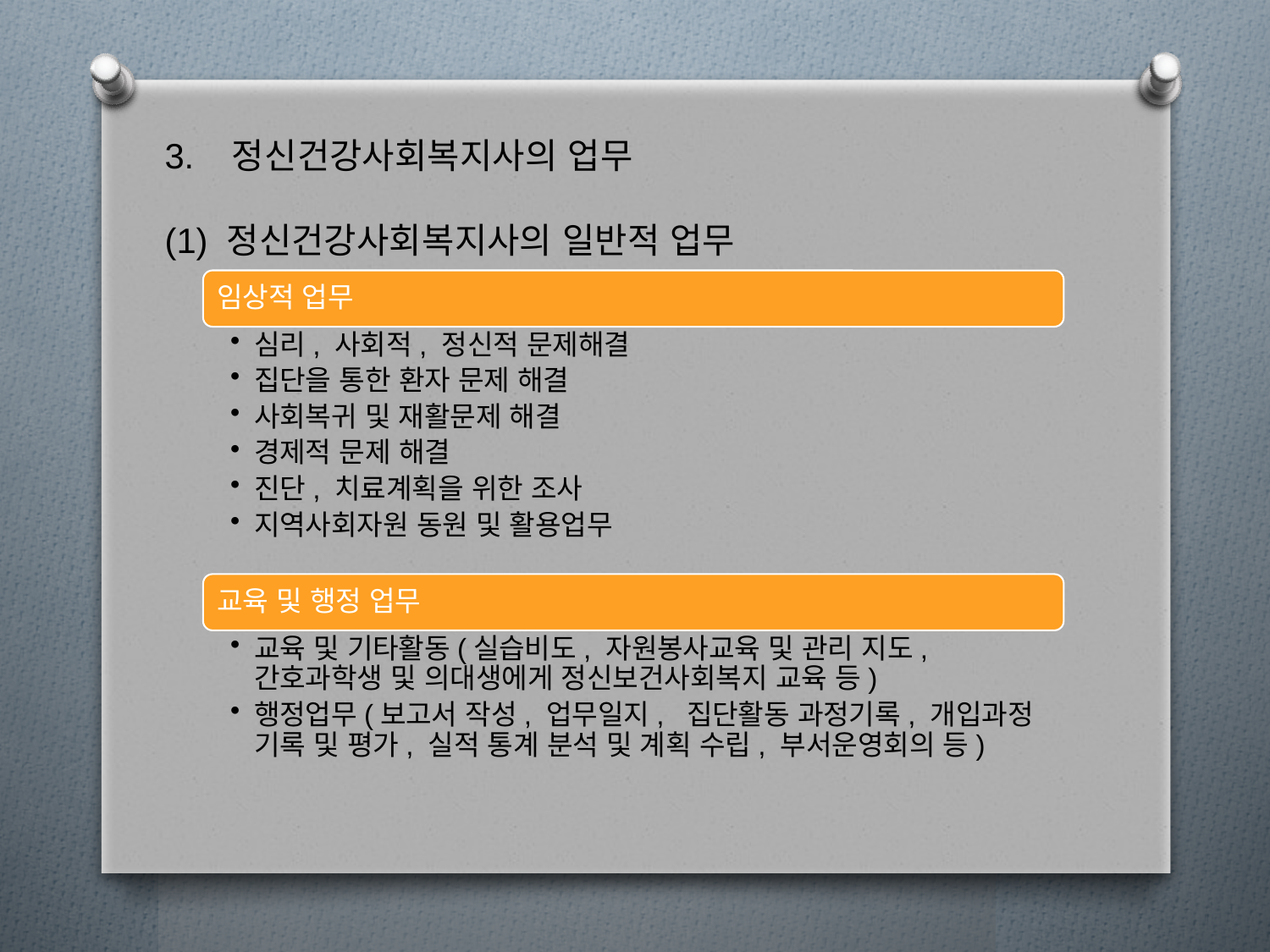

# 3.   정신건강사회복지사의 업무 (1) 정신건강사회복지사의 일반적 업무
임상적 업무
심리, 사회적, 정신적 문제해결
집단을 통한 환자 문제 해결
사회복귀 및 재활문제 해결
경제적 문제 해결
진단, 치료계획을 위한 조사
지역사회자원 동원 및 활용업무
교육 및 행정 업무
교육 및 기타활동(실습비도, 자원봉사교육 및 관리 지도, 간호과학생 및 의대생에게 정신보건사회복지 교육 등)
행정업무(보고서 작성, 업무일지,  집단활동 과정기록, 개입과정 기록 및 평가, 실적 통계 분석 및 계획 수립, 부서운영회의 등)